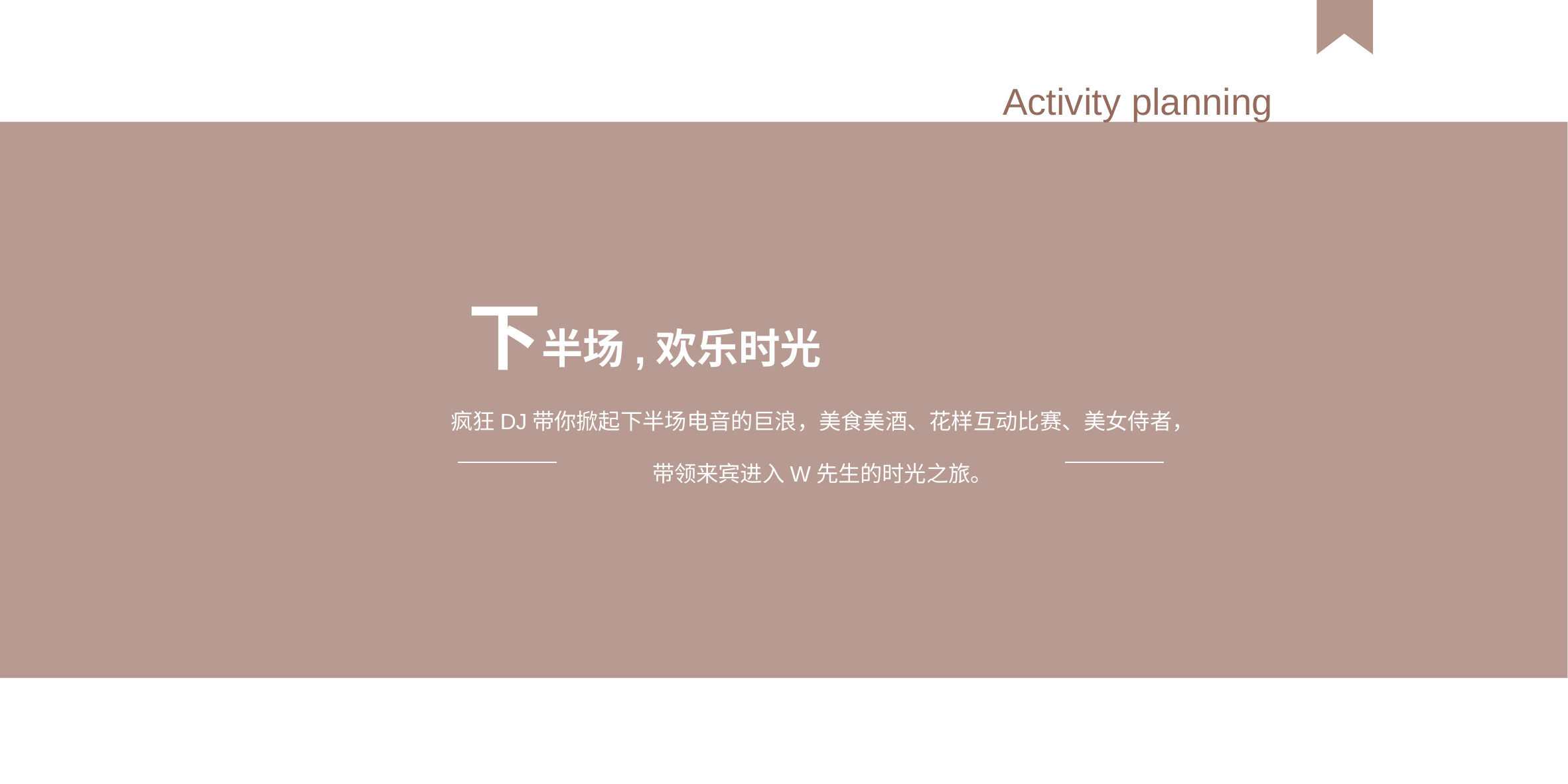

Activity planning

下半场,欢乐时光
疯狂DJ带你掀起下半场电音的巨浪，美食美酒、花样互动比赛、美女侍者，
带领来宾进入W先生的时光之旅。